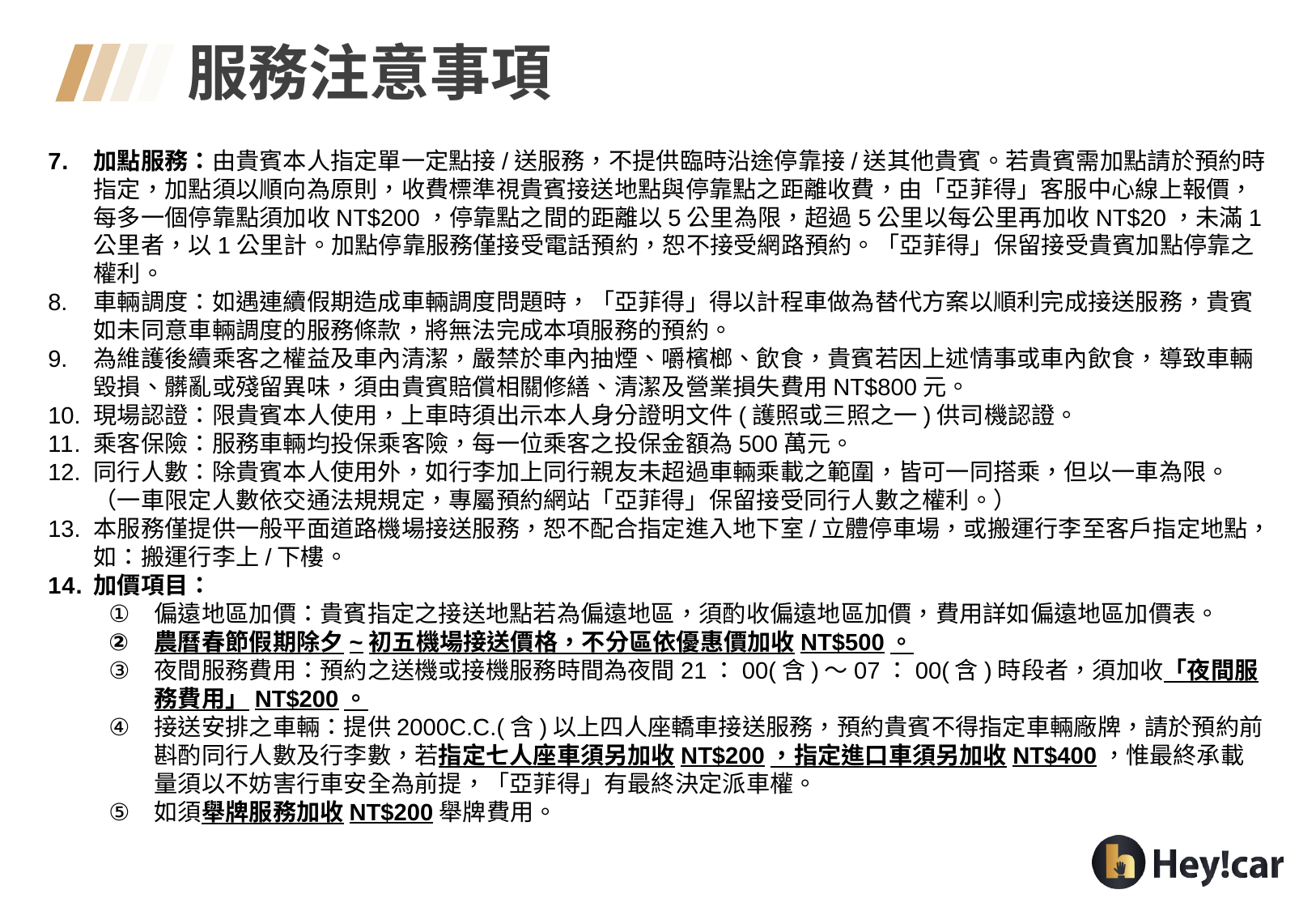

服務注意事項
加點服務：由貴賓本人指定單一定點接/送服務，不提供臨時沿途停靠接/送其他貴賓。若貴賓需加點請於預約時指定，加點須以順向為原則，收費標準視貴賓接送地點與停靠點之距離收費，由「亞菲得」客服中心線上報價，每多一個停靠點須加收NT$200，停靠點之間的距離以5公里為限，超過5公里以每公里再加收NT$20，未滿1公里者，以1公里計。加點停靠服務僅接受電話預約，恕不接受網路預約。「亞菲得」保留接受貴賓加點停靠之權利。
車輛調度：如遇連續假期造成車輛調度問題時，「亞菲得」得以計程車做為替代方案以順利完成接送服務，貴賓如未同意車輛調度的服務條款，將無法完成本項服務的預約。
為維護後續乘客之權益及車內清潔，嚴禁於車內抽煙、嚼檳榔、飲食，貴賓若因上述情事或車內飲食，導致車輛毀損、髒亂或殘留異味，須由貴賓賠償相關修繕、清潔及營業損失費用NT$800元。
現場認證：限貴賓本人使用，上車時須出示本人身分證明文件(護照或三照之一)供司機認證。
乘客保險：服務車輛均投保乘客險，每一位乘客之投保金額為500萬元。
同行人數：除貴賓本人使用外，如行李加上同行親友未超過車輛乘載之範圍，皆可一同搭乘，但以一車為限。（一車限定人數依交通法規規定，專屬預約網站「亞菲得」保留接受同行人數之權利。）
本服務僅提供一般平面道路機場接送服務，恕不配合指定進入地下室/立體停車場，或搬運行李至客戶指定地點，如：搬運行李上/下樓。
加價項目：
偏遠地區加價：貴賓指定之接送地點若為偏遠地區，須酌收偏遠地區加價，費用詳如偏遠地區加價表。
農曆春節假期除夕~初五機場接送價格，不分區依優惠價加收NT$500。
夜間服務費用：預約之送機或接機服務時間為夜間21：00(含)～07：00(含)時段者，須加收「夜間服務費用」NT$200。
接送安排之車輛：提供2000C.C.(含)以上四人座轎車接送服務，預約貴賓不得指定車輛廠牌，請於預約前斟酌同行人數及行李數，若指定七人座車須另加收NT$200，指定進口車須另加收NT$400，惟最終承載量須以不妨害行車安全為前提，「亞菲得」有最終決定派車權。
如須舉牌服務加收NT$200舉牌費用。